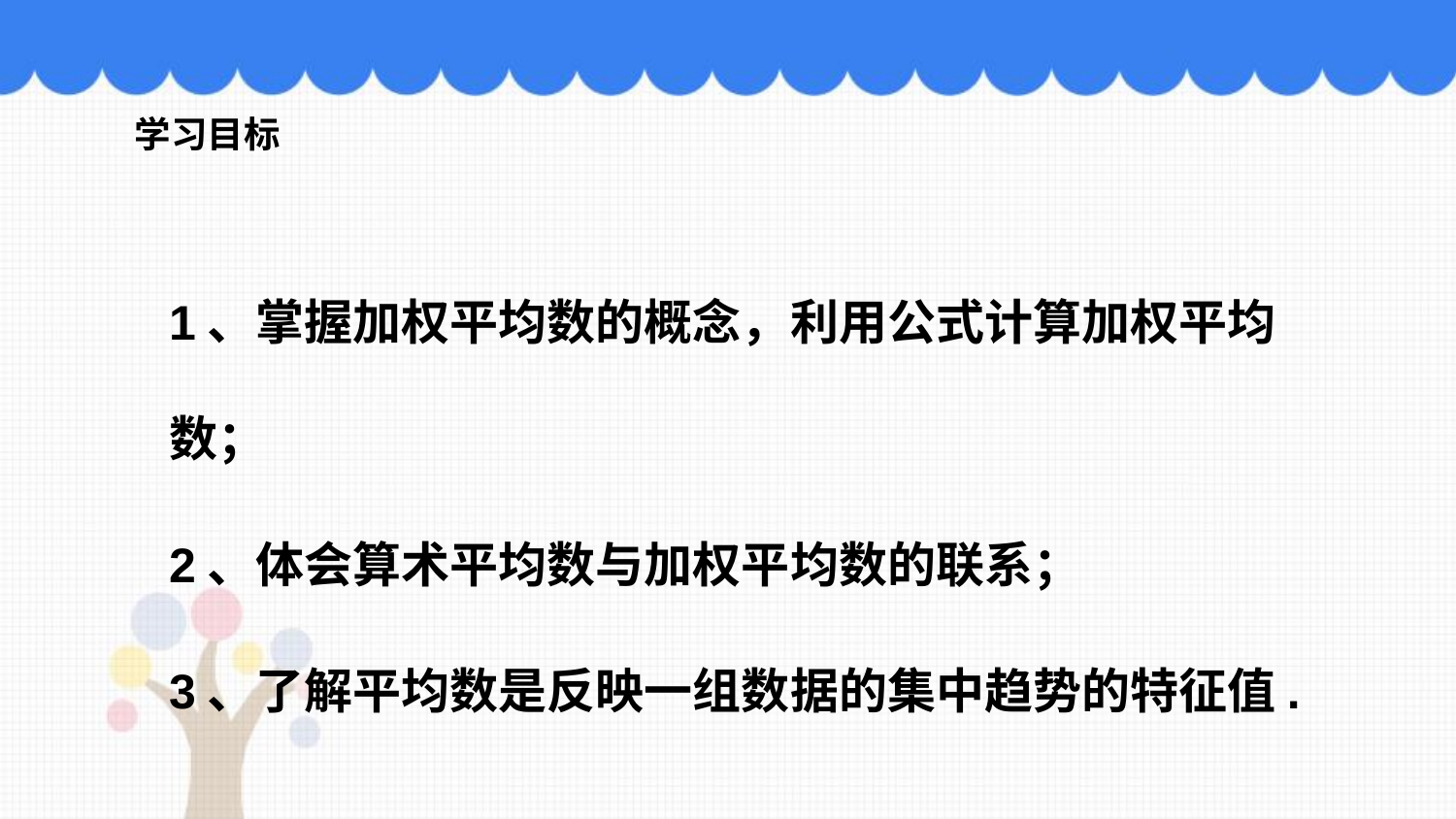

学习目标
1、掌握加权平均数的概念，利用公式计算加权平均数；
2、体会算术平均数与加权平均数的联系；
3、了解平均数是反映一组数据的集中趋势的特征值.